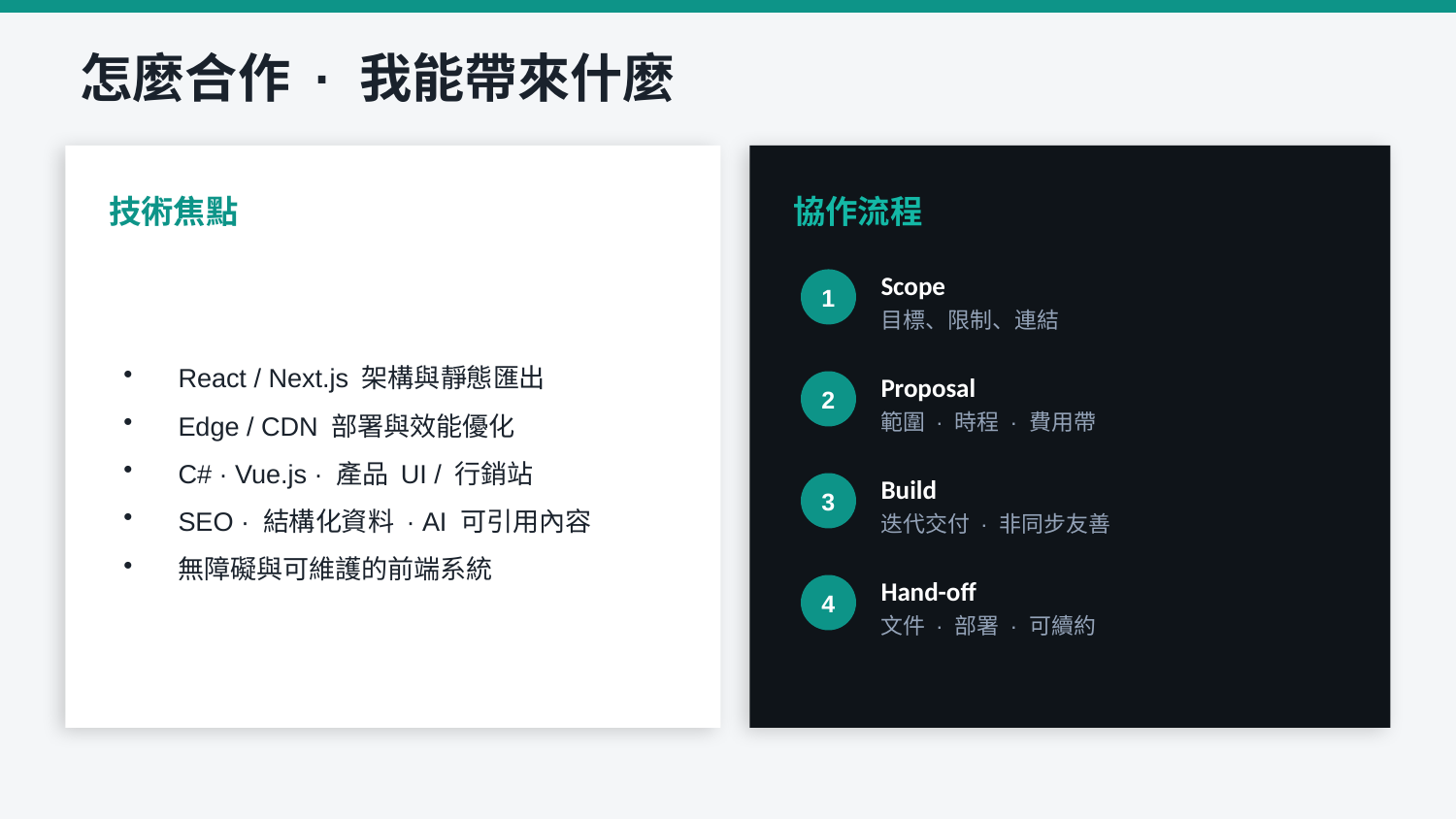

怎麼合作 · 我能帶來什麼

技術焦點
協作流程
Scope
React / Next.js 架構與靜態匯出
Edge / CDN 部署與效能優化
C# · Vue.js · 產品 UI / 行銷站
SEO · 結構化資料 · AI 可引用內容
無障礙與可維護的前端系統

1
目標、限制、連結
Proposal

2
範圍 · 時程 · 費用帶
Build

3
迭代交付 · 非同步友善
Hand-off

4
文件 · 部署 · 可續約